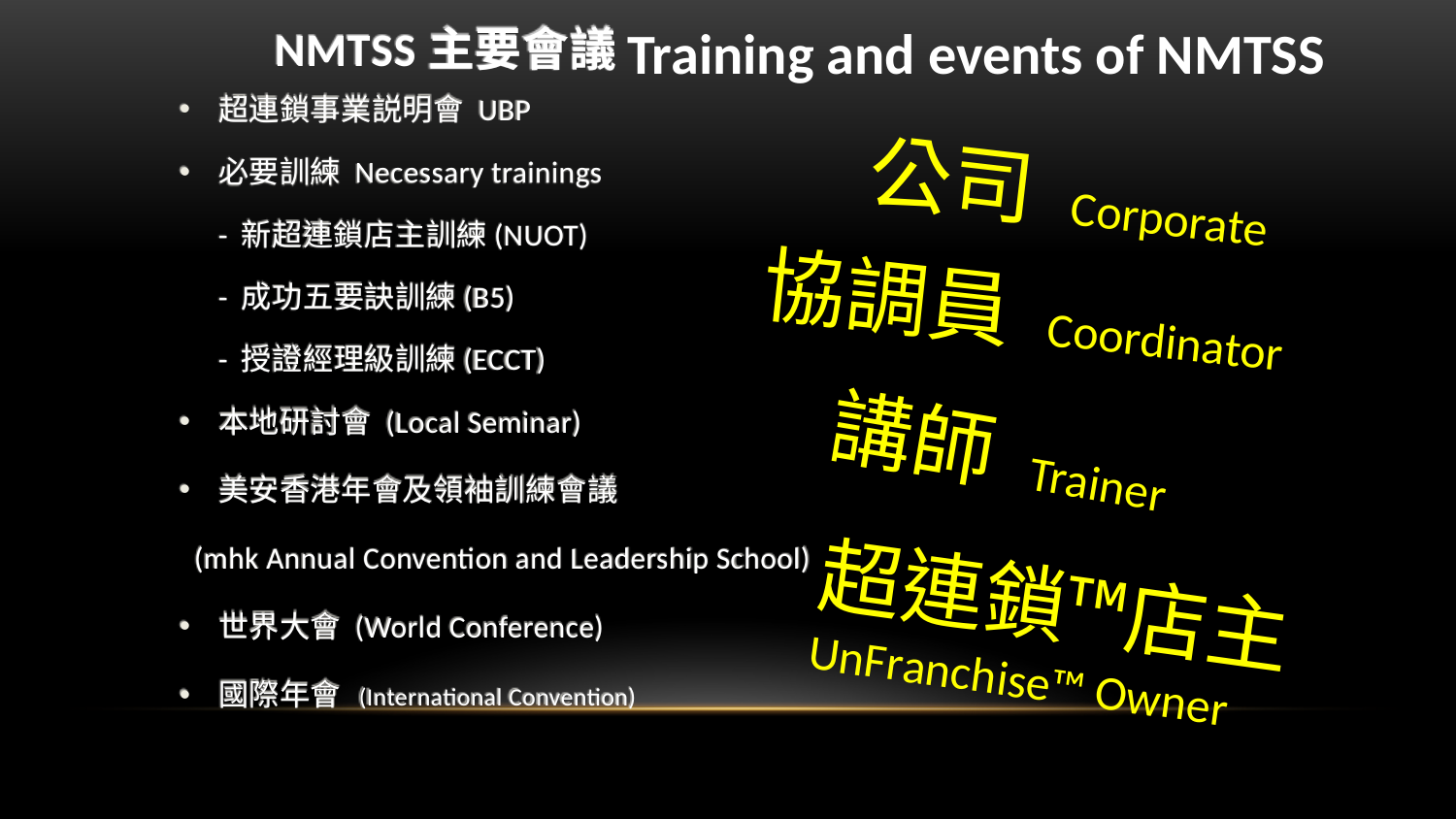

NMTSS主要會議
Training and events of NMTSS
超連鎖事業説明會 UBP
必要訓練 Necessary trainings
	- 新超連鎖店主訓練(NUOT)
	- 成功五要訣訓練(B5)
	- 授證經理級訓練(ECCT)
本地研討會 (Local Seminar)
美安香港年會及領袖訓練會議
  (mhk Annual Convention and Leadership School)
世界大會 (World Conference)
國際年會  (International Convention)
公司 Corporate
協調員 Coordinator
講師 Trainer
超連鎖™店主
UnFranchise™ Owner